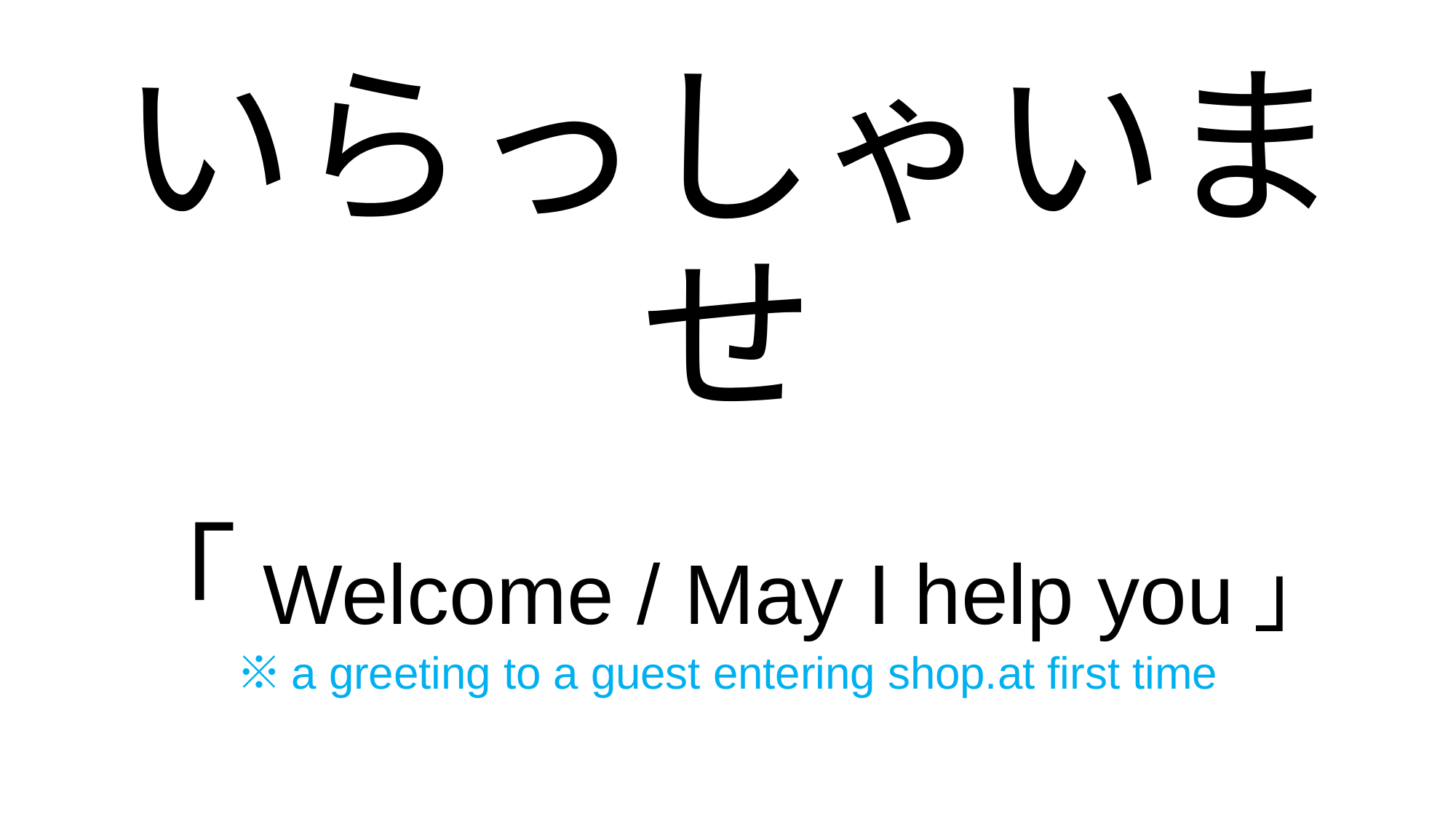

# いらっしゃいませ
「Welcome / May I help you」
※a greeting to a guest entering shop.at first time